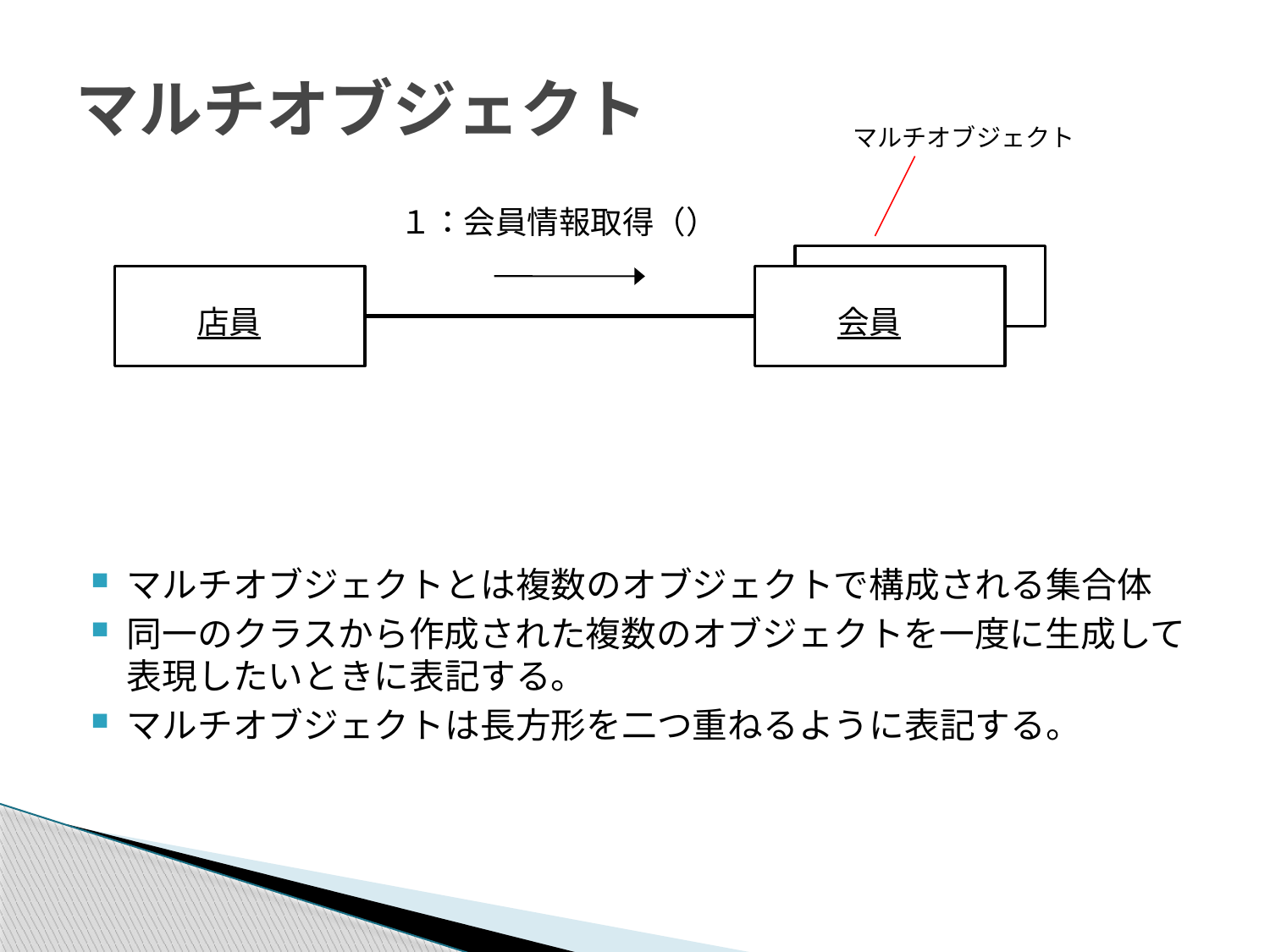

# マルチオブジェクト
マルチオブジェクト
１：会員情報取得（）

店員

会員
マルチオブジェクトとは複数のオブジェクトで構成される集合体
同一のクラスから作成された複数のオブジェクトを一度に生成して表現したいときに表記する。
マルチオブジェクトは長方形を二つ重ねるように表記する。